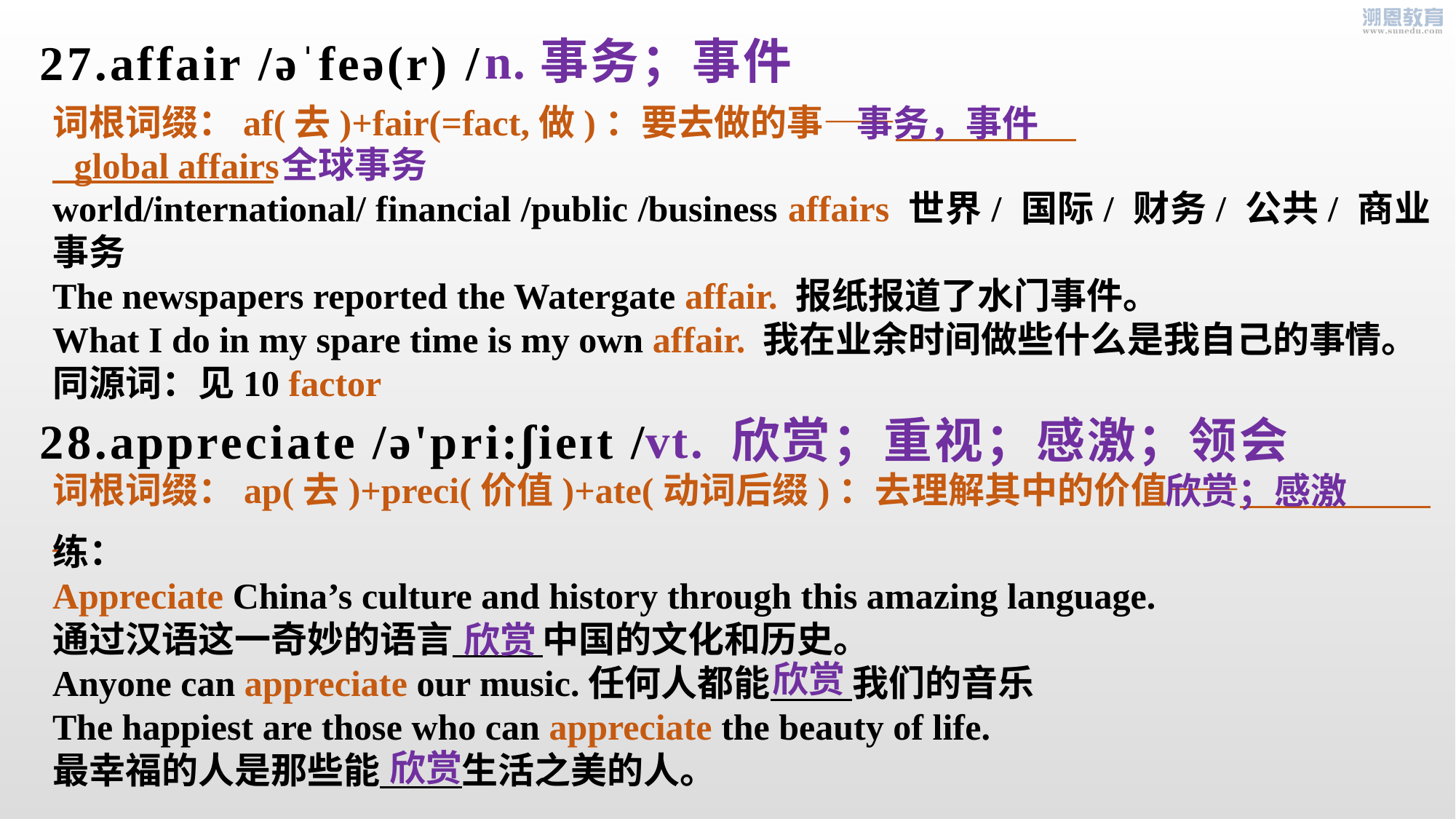

n.事务；事件
27.affair /əˈfeə(r) /
词根词缀：af(去)+fair(=fact,做)：要去做的事——
事务，事件
                           全球事务
world/international/ financial /public /business affairs 世界/ 国际/ 财务/ 公共/ 商业事务
The newspapers reported the Watergate affair. 报纸报道了水门事件。
What I do in my spare time is my own affair. 我在业余时间做些什么是我自己的事情。
同源词：见10 factor
global affairs
vt. 欣赏；重视；感激；领会
28.appreciate /ə'pri:ʃieɪt /
词根词缀：ap(去)+preci(价值)+ate(动词后缀)：去理解其中的价值——
欣赏；感激
练：
Appreciate China’s culture and history through this amazing language.
通过汉语这一奇妙的语言           中国的文化和历史。
Anyone can appreciate our music.任何人都能          我们的音乐
The happiest are those who can appreciate the beauty of life.
最幸福的人是那些能          生活之美的人。

欣赏
欣赏
欣赏